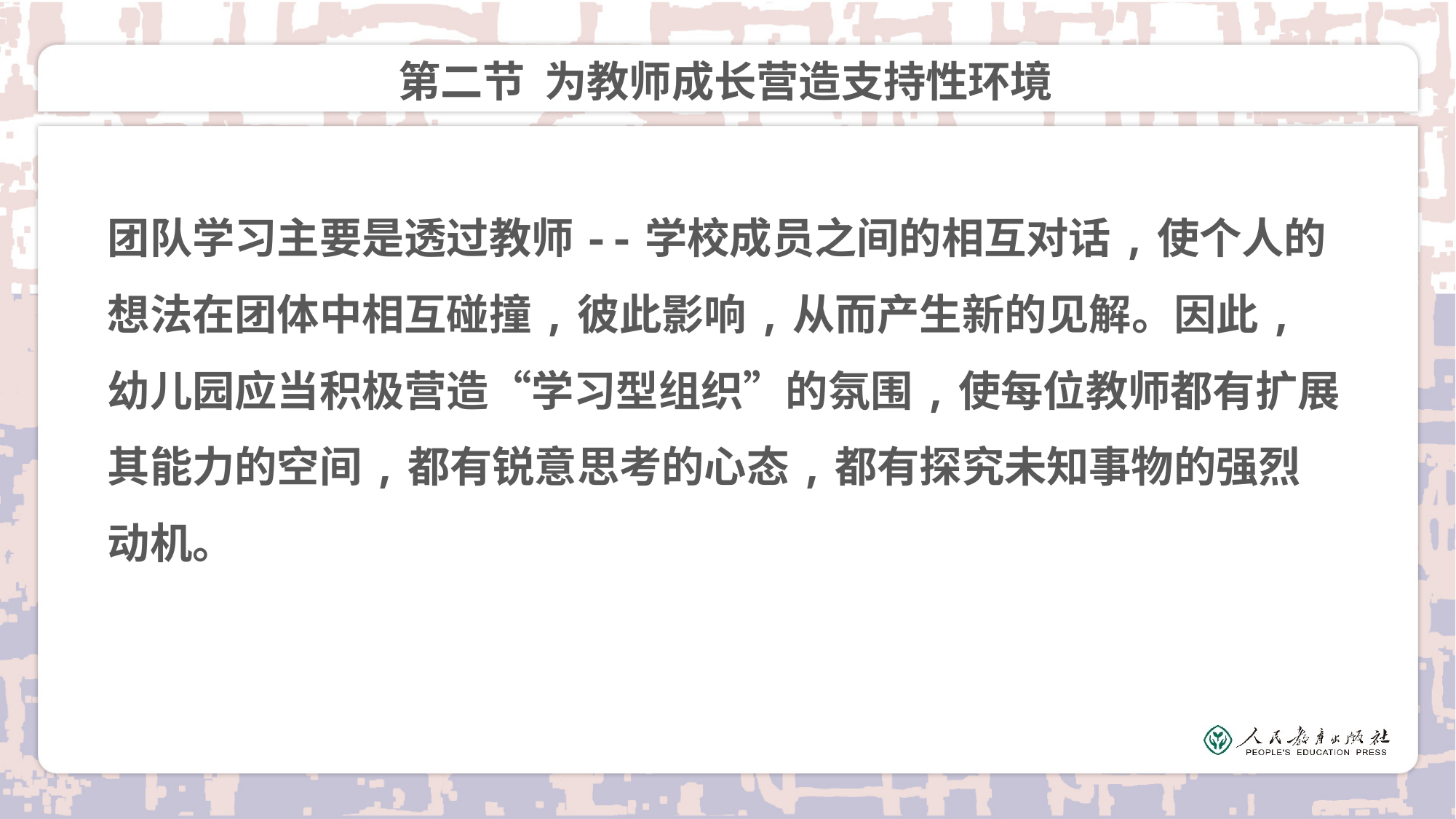

# 第二节  为教师成长营造支持性环境
团队学习主要是透过教师--学校成员之间的相互对话,使个人的想法在团体中相互碰撞,彼此影响,从而产生新的见解。因此,幼儿园应当积极营造“学习型组织”的氛围,使每位教师都有扩展其能力的空间,都有锐意思考的心态,都有探究未知事物的强烈动机。